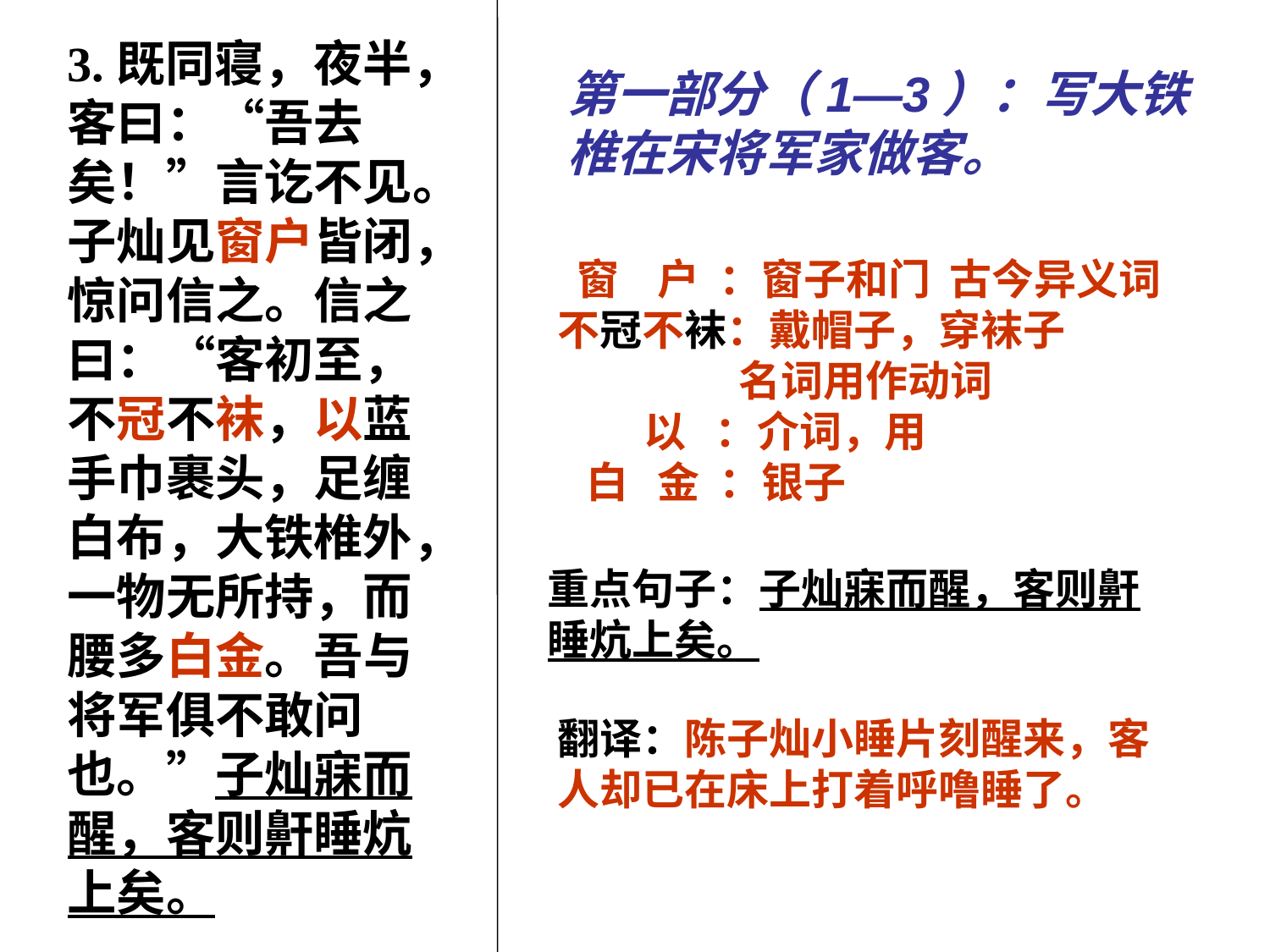

3.既同寝，夜半，客曰：“吾去矣！”言讫不见。子灿见窗户皆闭，惊问信之。信之曰：“客初至，不冠不袜，以蓝手巾裹头，足缠白布，大铁椎外，一物无所持，而腰多白金。吾与将军俱不敢问也。”子灿寐而醒，客则鼾睡炕上矣。
第一部分（1—3）：写大铁椎在宋将军家做客。
 窗    户  ：窗子和门  古今异义词
不冠不袜：戴帽子，穿袜子
                  名词用作动词
        以   ：介词，用
  白   金  ：银子
重点句子：子灿寐而醒，客则鼾睡炕上矣。
翻译：陈子灿小睡片刻醒来，客人却已在床上打着呼噜睡了。